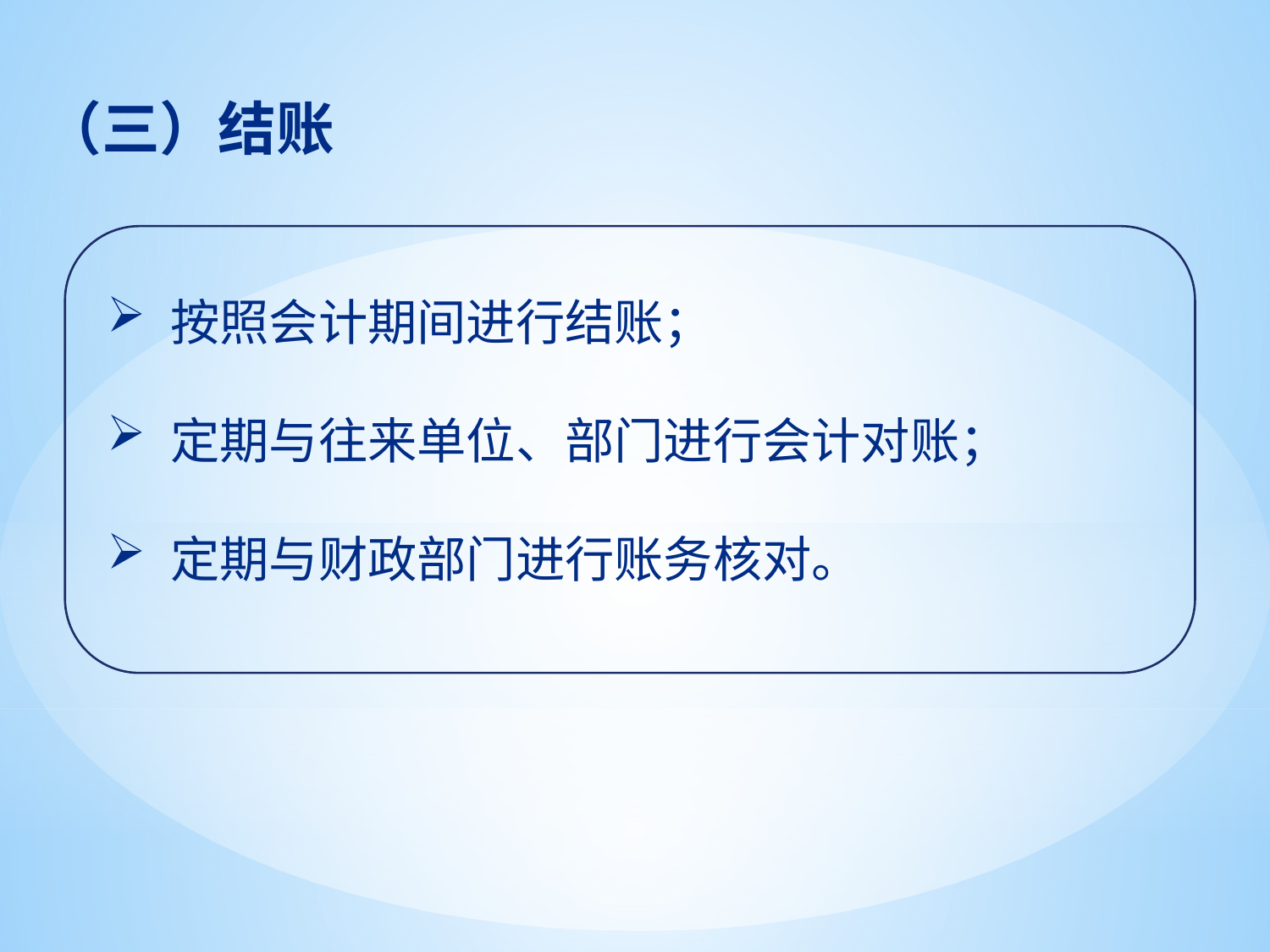

（三）结账

按照会计期间进行结账；
定期与往来单位、部门进行会计对账；
定期与财政部门进行账务核对。